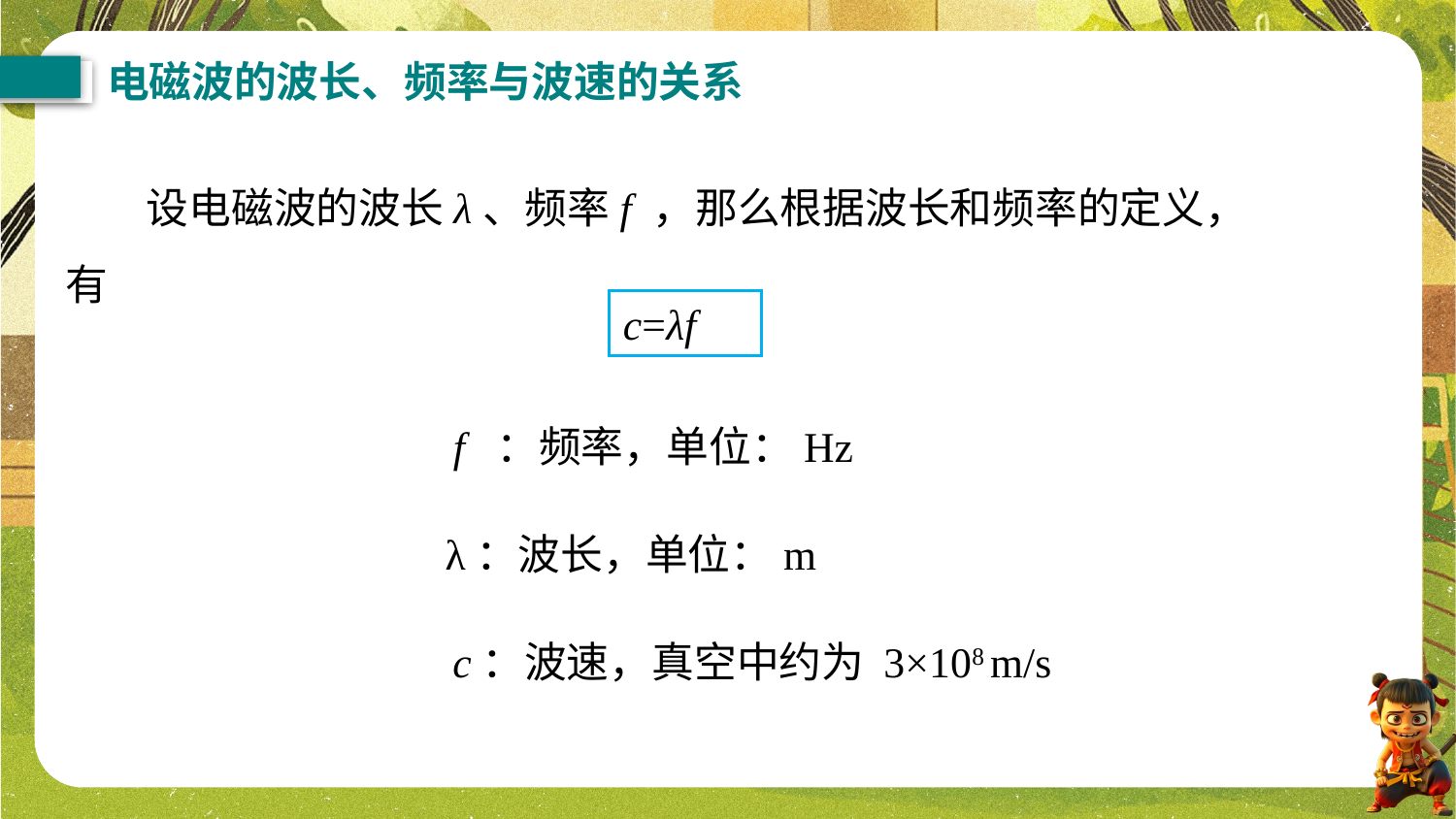

电磁波的波长、频率与波速的关系

        设电磁波的波长λ、频率f ，那么根据波长和频率的定义，有
c=λf
f  ：频率，单位：Hz
λ：波长，单位：m
c：波速，真空中约为 3×108 m/s